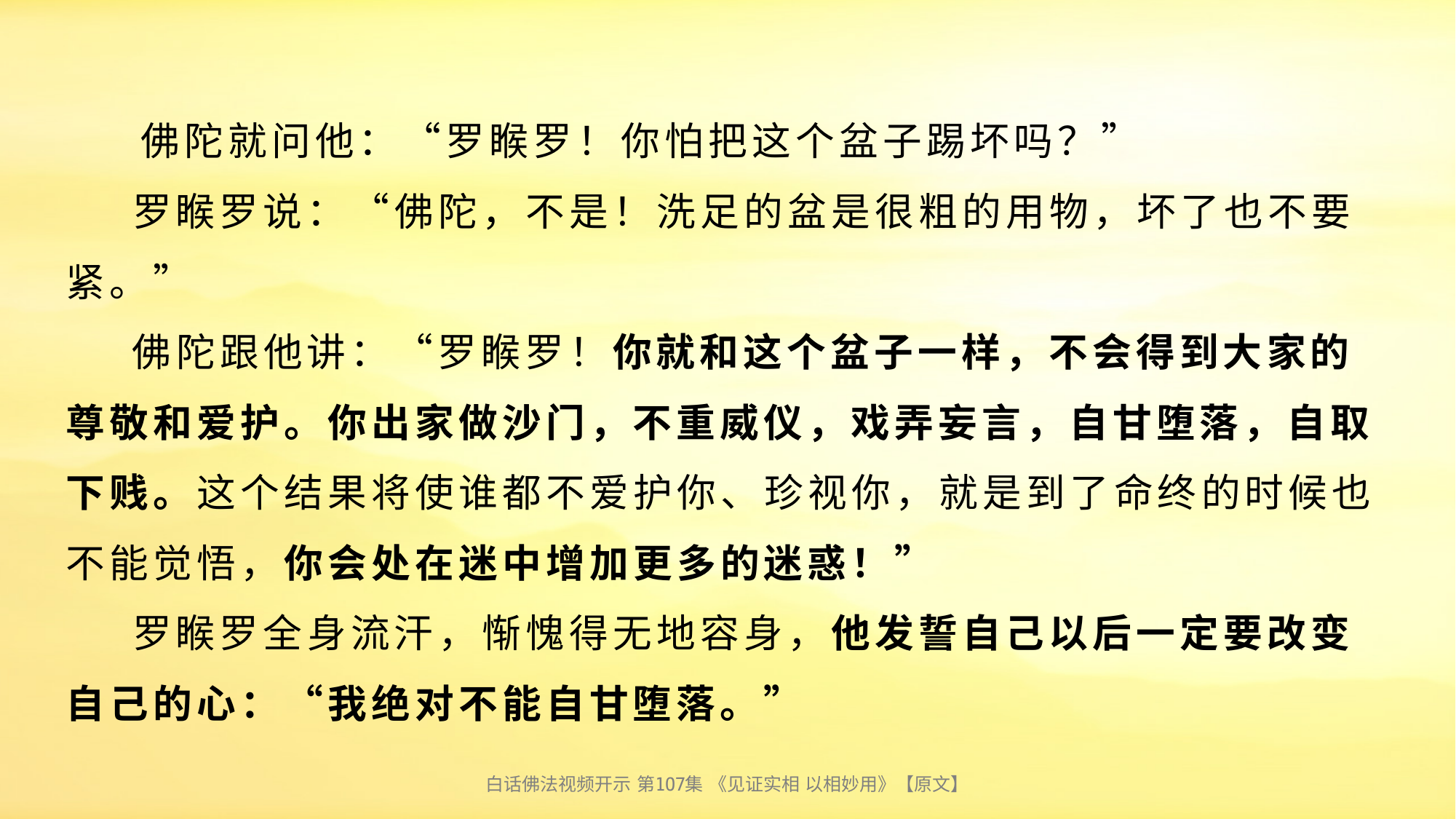

# 佛陀就问他：“罗睺罗！你怕把这个盆子踢坏吗？” 罗睺罗说：“佛陀，不是！洗足的盆是很粗的用物，坏了也不要紧。” 佛陀跟他讲：“罗睺罗！你就和这个盆子一样，不会得到大家的尊敬和爱护。你出家做沙门，不重威仪，戏弄妄言，自甘堕落，自取下贱。这个结果将使谁都不爱护你、珍视你，就是到了命终的时候也不能觉悟，你会处在迷中增加更多的迷惑！” 罗睺罗全身流汗，惭愧得无地容身，他发誓自己以后一定要改变自己的心：“我绝对不能自甘堕落。”
白话佛法视频开示 第107集 《见证实相 以相妙用》【原文】